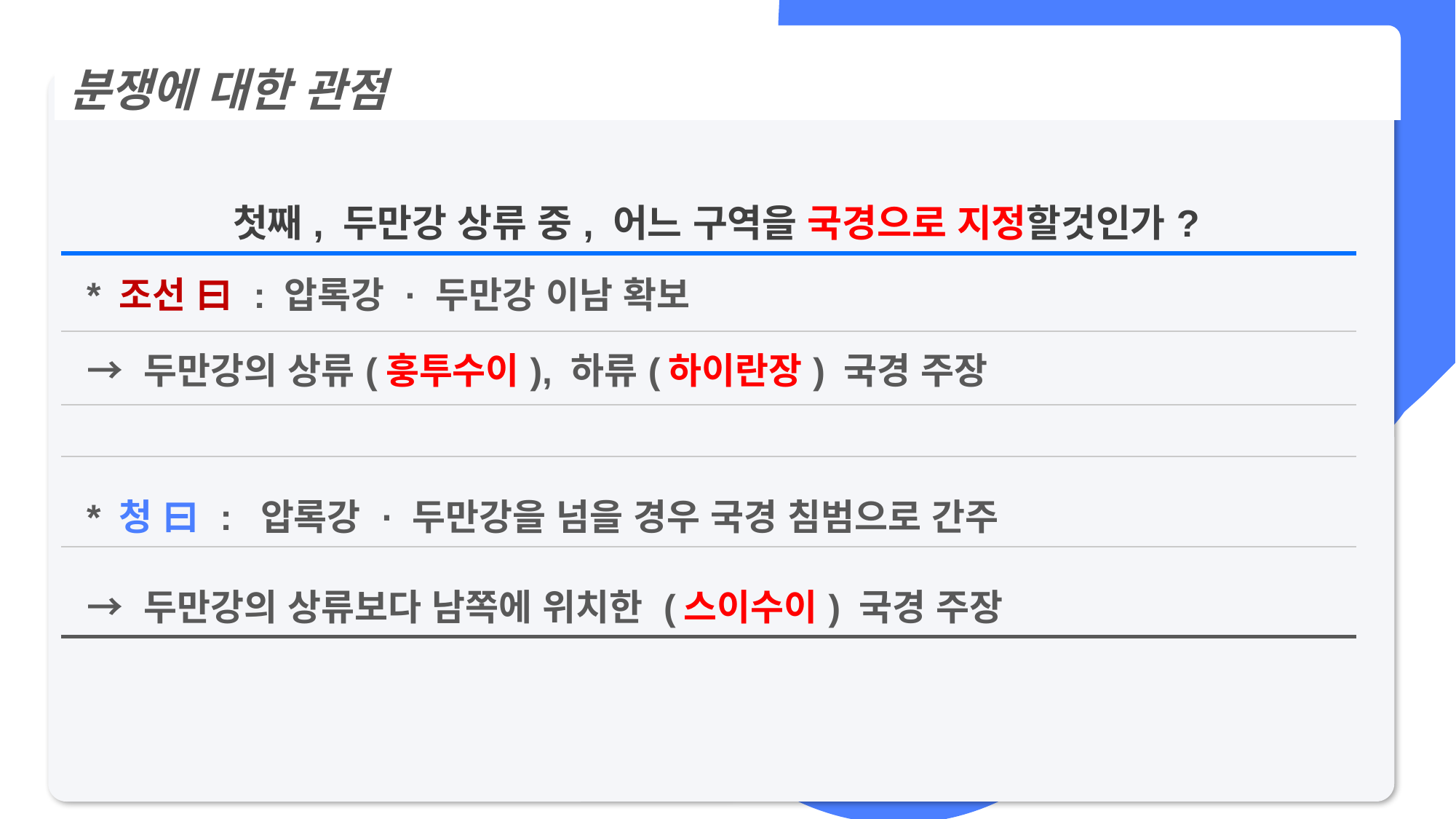

분쟁에 대한 관점
및
| 첫째, 두만강 상류 중, 어느 구역을 국경으로 지정할것인가? |
| --- |
| \* 조선 曰 : 압록강 · 두만강 이남 확보 |
| → 두만강의 상류(훙투수이), 하류(하이란장) 국경 주장 |
|  |
| \* 청 曰 : 압록강 · 두만강을 넘을 경우 국경 침범으로 간주 |
| → 두만강의 상류보다 남쪽에 위치한 (스이수이) 국경 주장 |
|  |